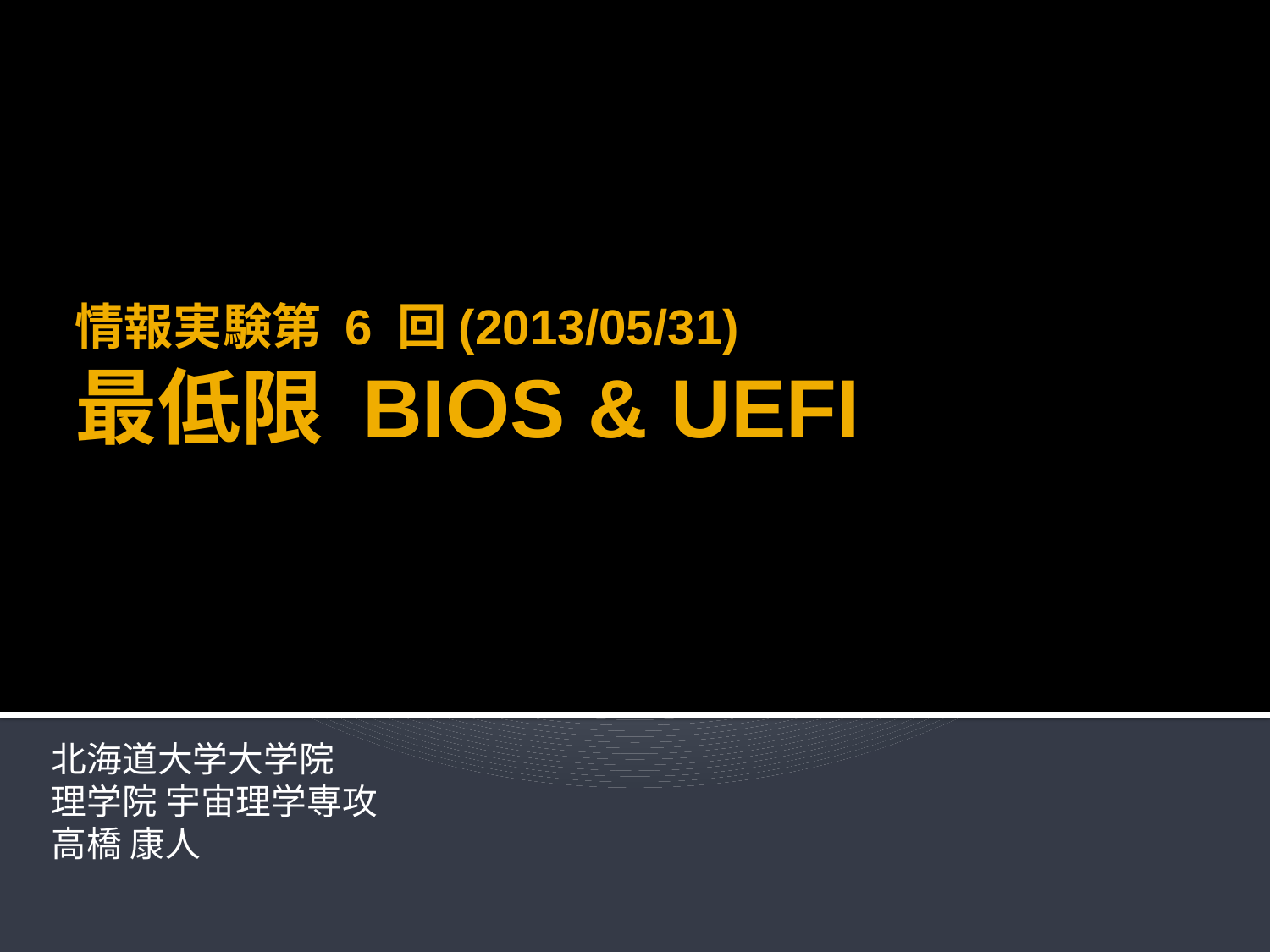

# 情報実験第 6 回(2013/05/31) 最低限 BIOS & UEFI
北海道大学大学院
理学院 宇宙理学専攻
高橋 康人